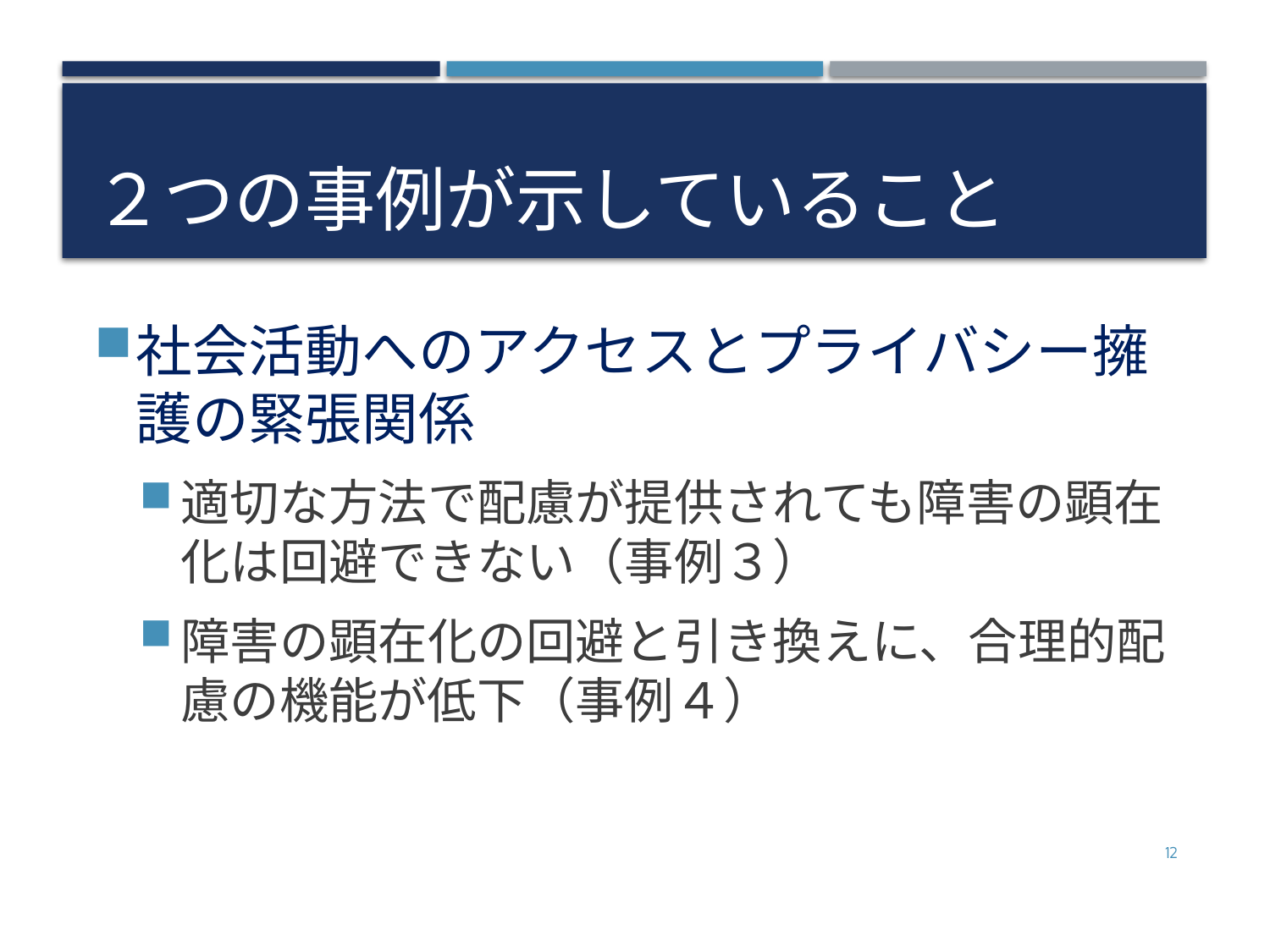

# ２つの事例が示していること
社会活動へのアクセスとプライバシー擁護の緊張関係
適切な方法で配慮が提供されても障害の顕在化は回避できない（事例３）
障害の顕在化の回避と引き換えに、合理的配慮の機能が低下（事例４）

12